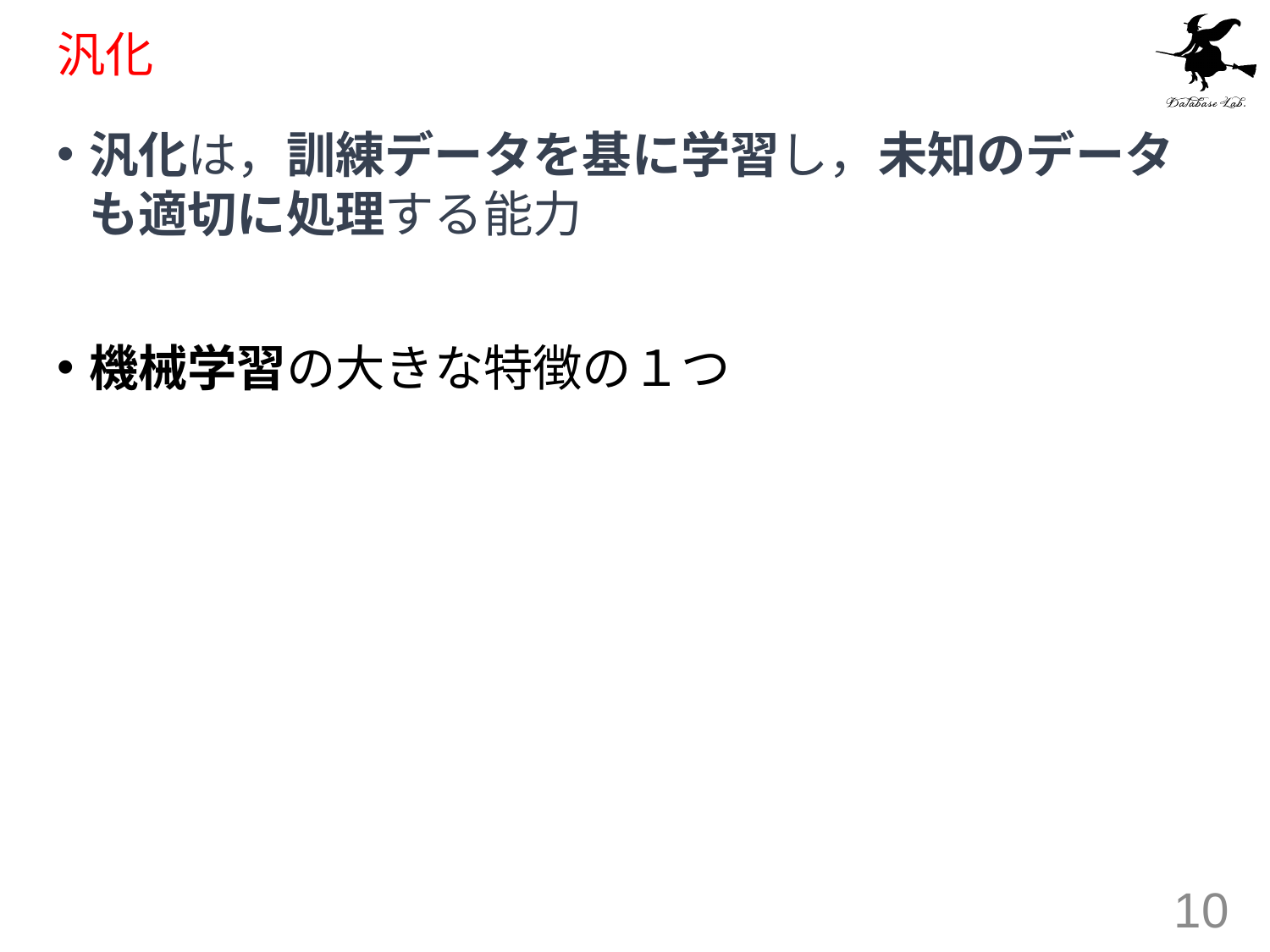

# 汎化
汎化は，訓練データを基に学習し，未知のデータも適切に処理する能力

機械学習の大きな特徴の１つ
10